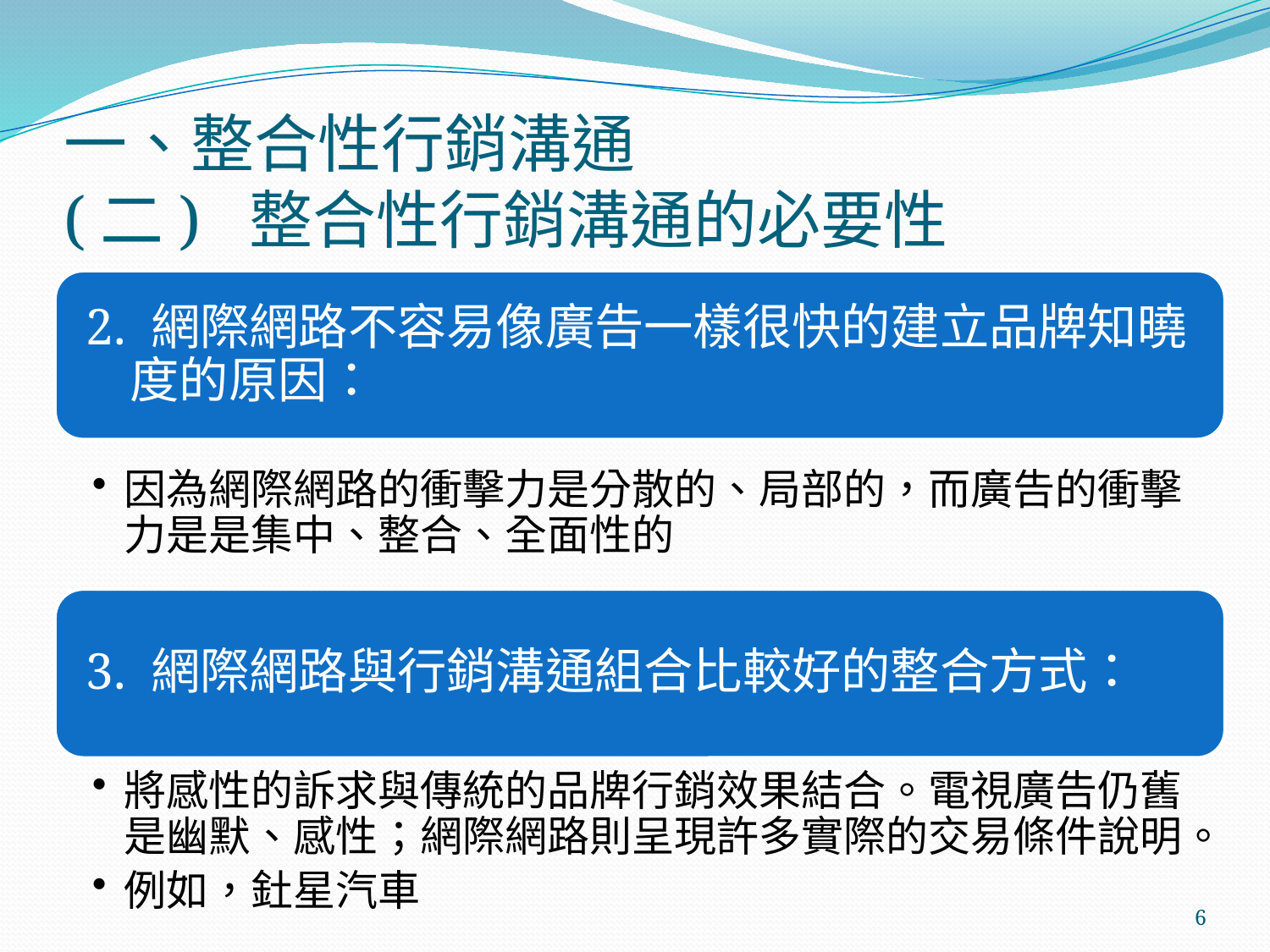

# 一、整合性行銷溝通 (二)  整合性行銷溝通的必要性
2. 網際網路不容易像廣告一樣很快的建立品牌知曉
    度的原因：
因為網際網路的衝擊力是分散的、局部的，而廣告的衝擊力是是集中、整合、全面性的
3. 網際網路與行銷溝通組合比較好的整合方式：
將感性的訴求與傳統的品牌行銷效果結合。電視廣告仍舊是幽默、感性；網際網路則呈現許多實際的交易條件說明。
例如，釷星汽車
6